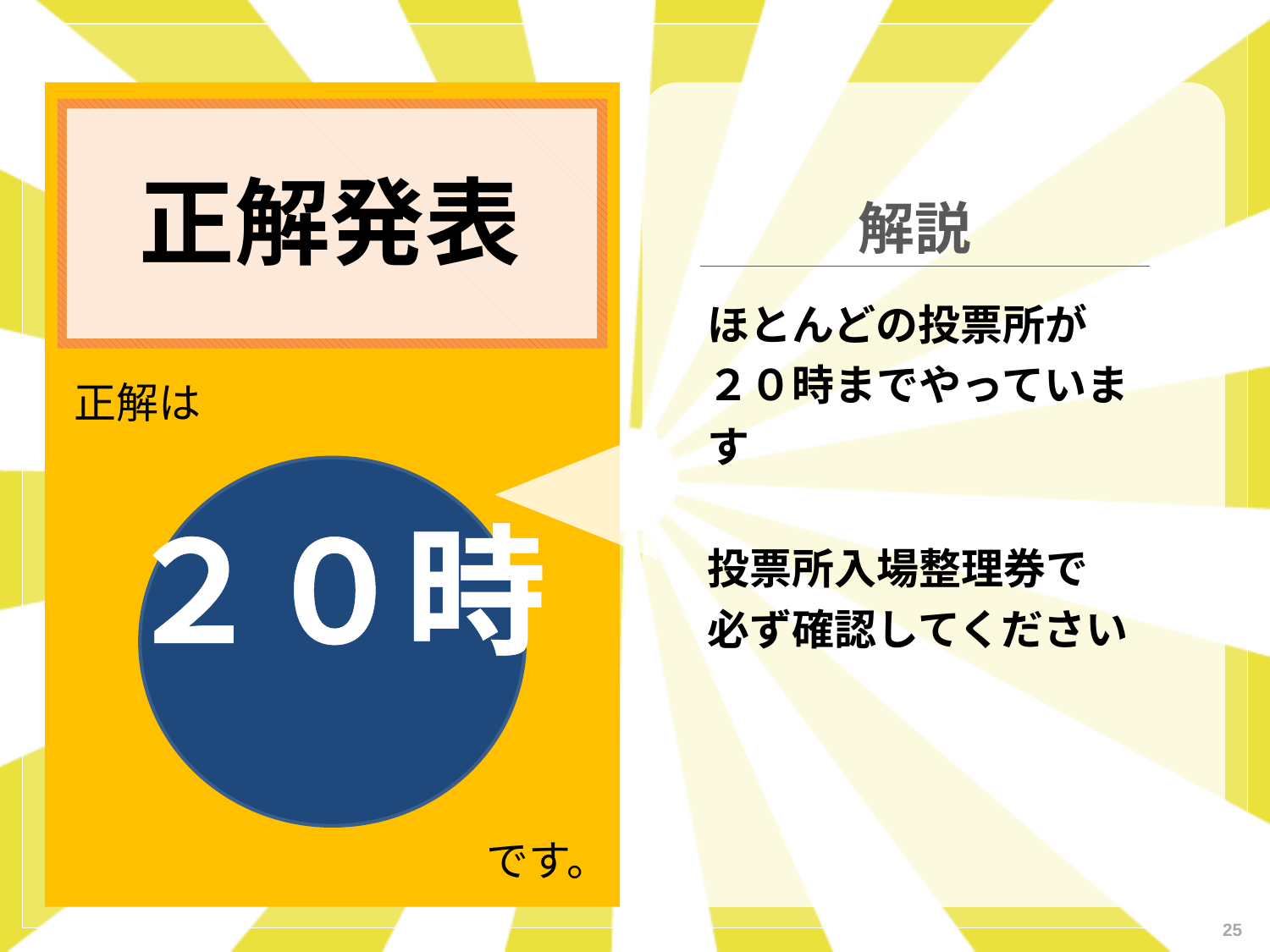

正解発表
解説
ほとんどの投票所が
２０時までやっています

投票所入場整理券で
必ず確認してください
正解は

２０時
です。
25